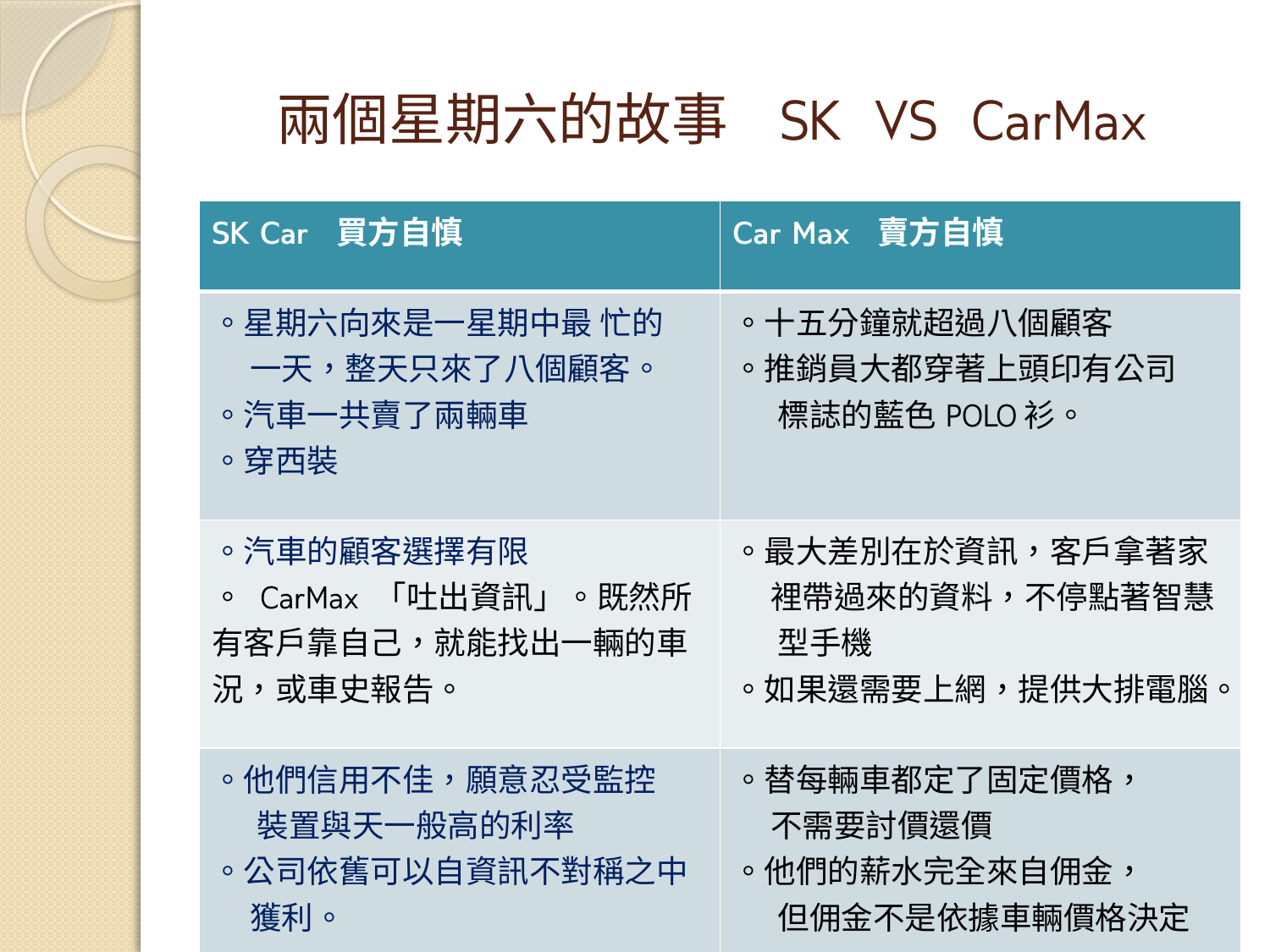

# 兩個星期六的故事   SK  VS  CarMax
| SK Car 買方自慎 | Car Max 賣方自慎 |
| --- | --- |
| 。星期六向來是一星期中最 忙的 一天，整天只來了八個顧客。 。汽車一共賣了兩輛車 。穿西裝 | 。十五分鐘就超過八個顧客 。推銷員大都穿著上頭印有公司 標誌的藍色POLO衫。 |
| 。汽車的顧客選擇有限 。 CarMax 「吐出資訊」。既然所有客戶靠自己，就能找出一輛的車況，或車史報告。 | 。最大差別在於資訊，客戶拿著家 裡帶過來的資料，不停點著智慧 型手機 。如果還需要上網，提供大排電腦。 |
| 。他們信用不佳，願意忍受監控 裝置與天一般高的利率 。公司依舊可以自資訊不對稱之中 獲利。 | 。替每輛車都定了固定價格， 不需要討價還價 。他們的薪水完全來自佣金， 但佣金不是依據車輛價格決定 |